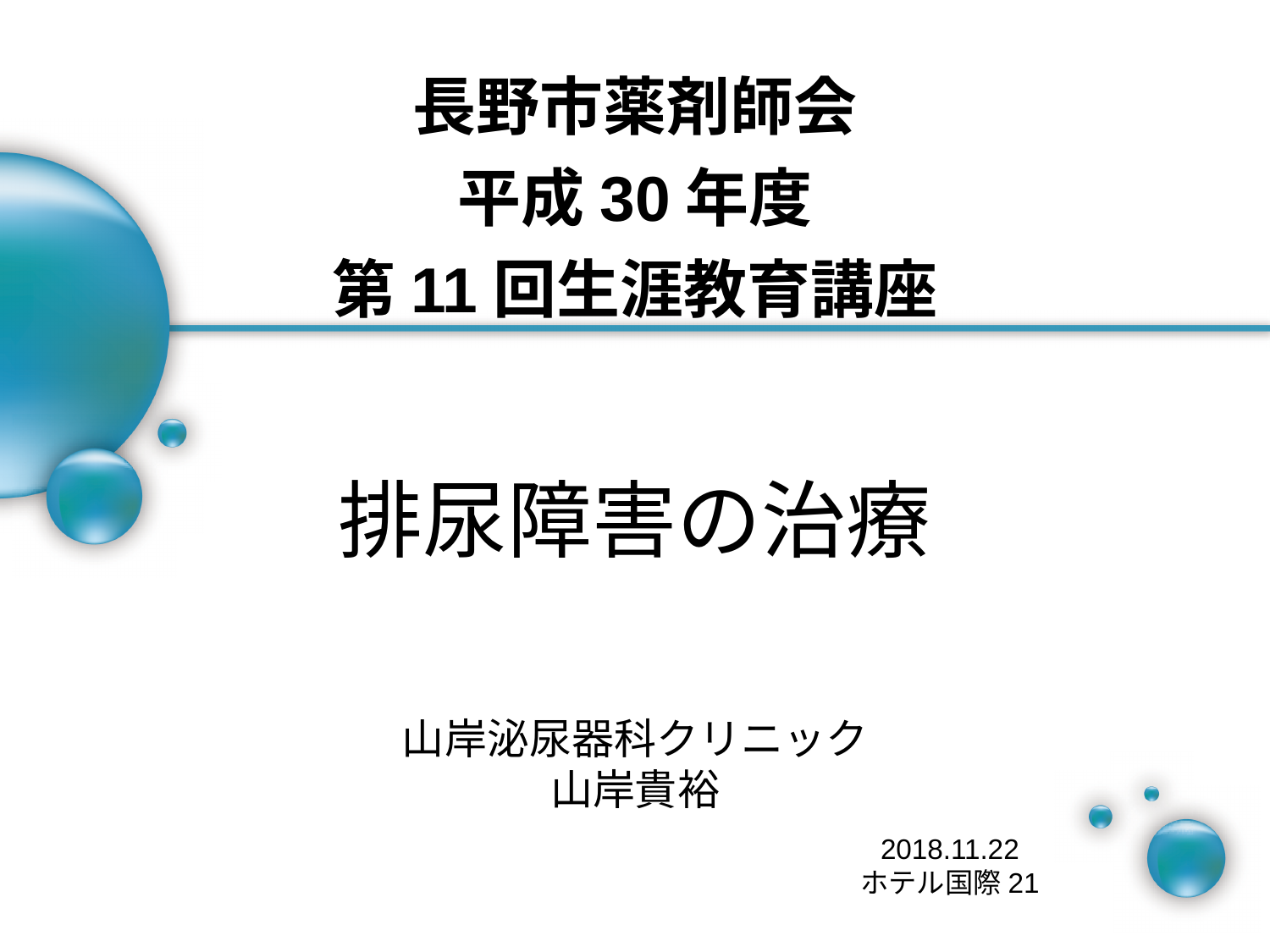

# 長野市薬剤師会 平成30年度 第11回生涯教育講座

排尿障害の治療

山岸泌尿器科クリニック
山岸貴裕
2018.11.22
ホテル国際21